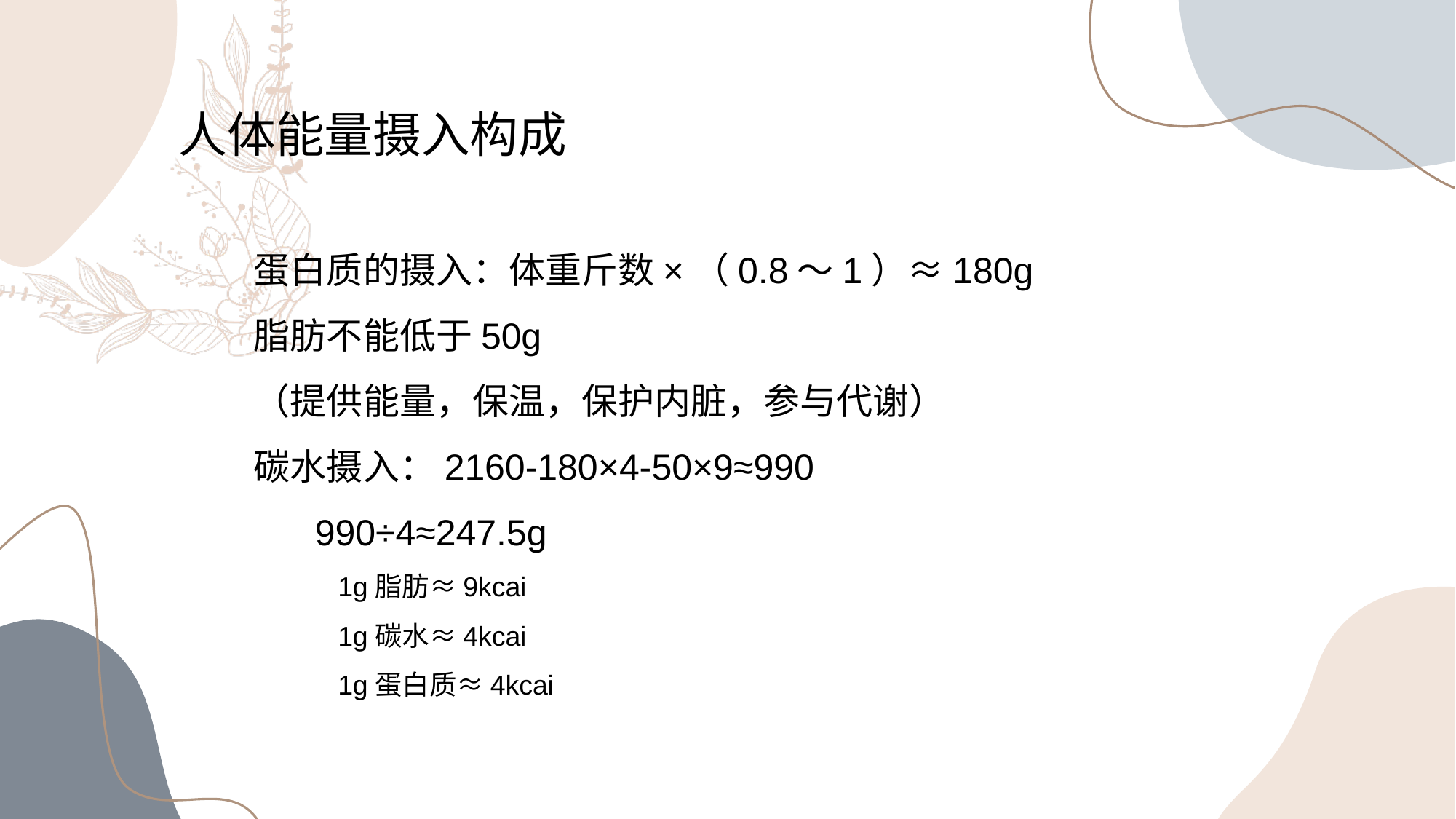

人体能量摄入构成
蛋白质的摄入：体重斤数×（0.8～1）≈180g
脂肪不能低于50g
（提供能量，保温，保护内脏，参与代谢）
碳水摄入：2160-180×4-50×9≈990
      990÷4≈247.5g
           1g脂肪≈9kcai
           1g碳水≈4kcai
           1g蛋白质≈4kcai